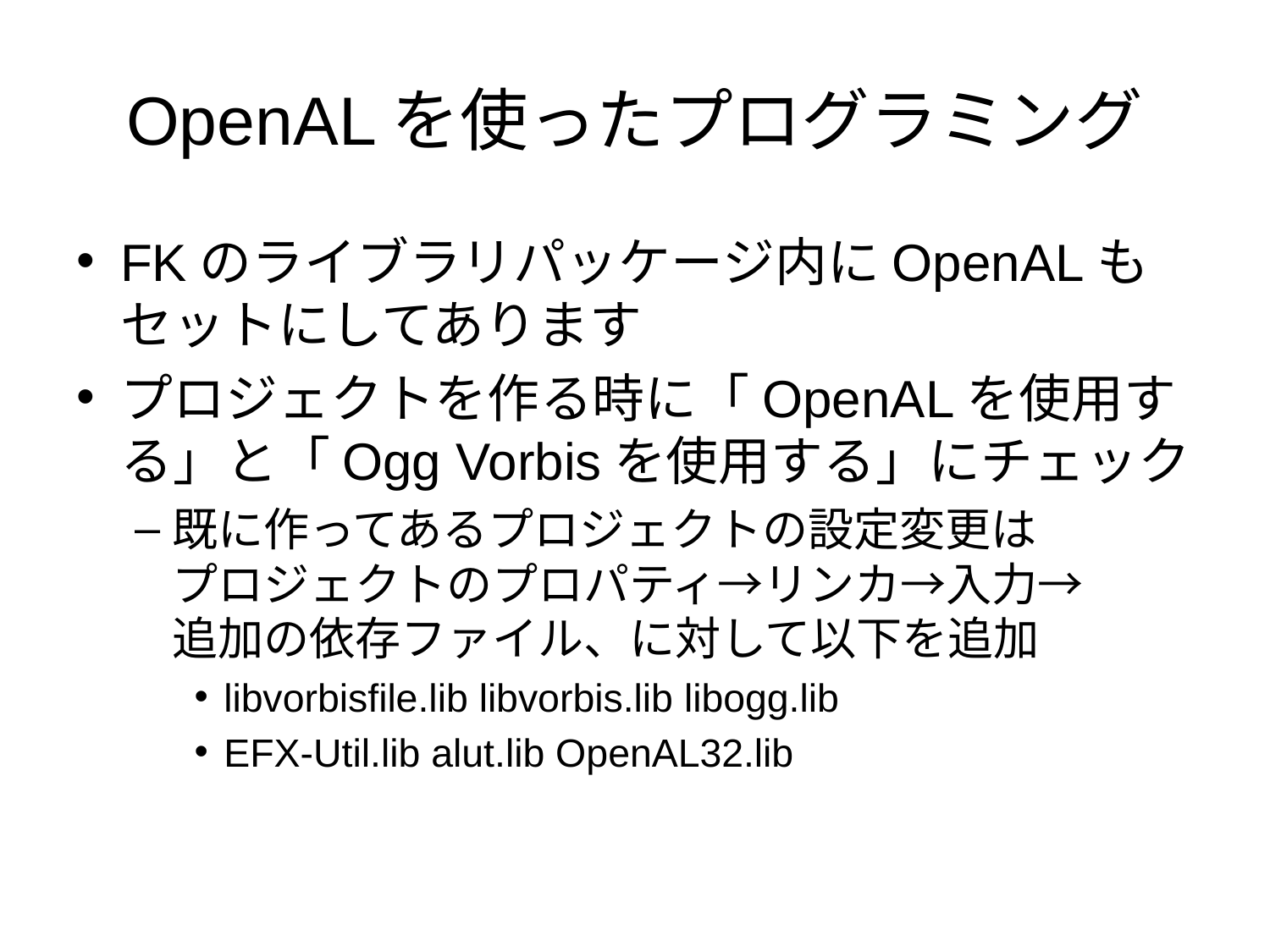

# OpenALを使ったプログラミング
FKのライブラリパッケージ内にOpenALもセットにしてあります
プロジェクトを作る時に「OpenALを使用する」と「Ogg Vorbisを使用する」にチェック
既に作ってあるプロジェクトの設定変更は
プロジェクトのプロパティ→リンカ→入力→
追加の依存ファイル、に対して以下を追加
libvorbisfile.lib libvorbis.lib libogg.lib
EFX-Util.lib alut.lib OpenAL32.lib